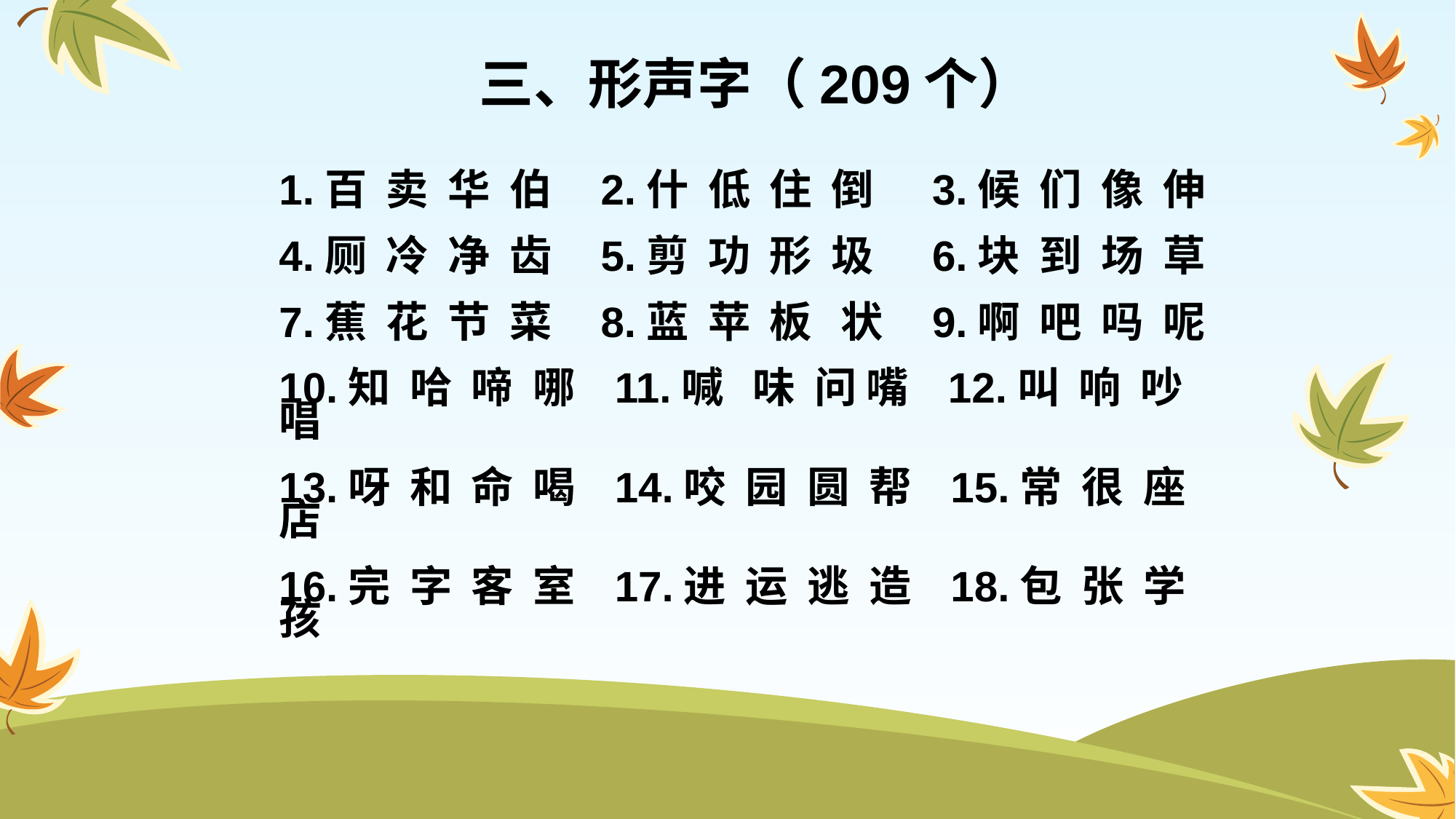

三、形声字（209个）
1.百  卖  华  伯    2.什  低  住  倒     3.候  们  像  伸

4.厕  冷  净  齿    5.剪  功  形  圾     6.块  到  场  草

7.蕉  花  节  菜    8.蓝  苹  板   状    9.啊  吧  吗  呢

10.知  哈  啼  哪   11.喊   味  问 嘴   12.叫  响  吵  唱

13.呀  和  命  喝   14.咬  园  圆  帮   15.常  很  座  店

16.完  字  客  室   17.进  运  逃  造   18.包  张  学  孩